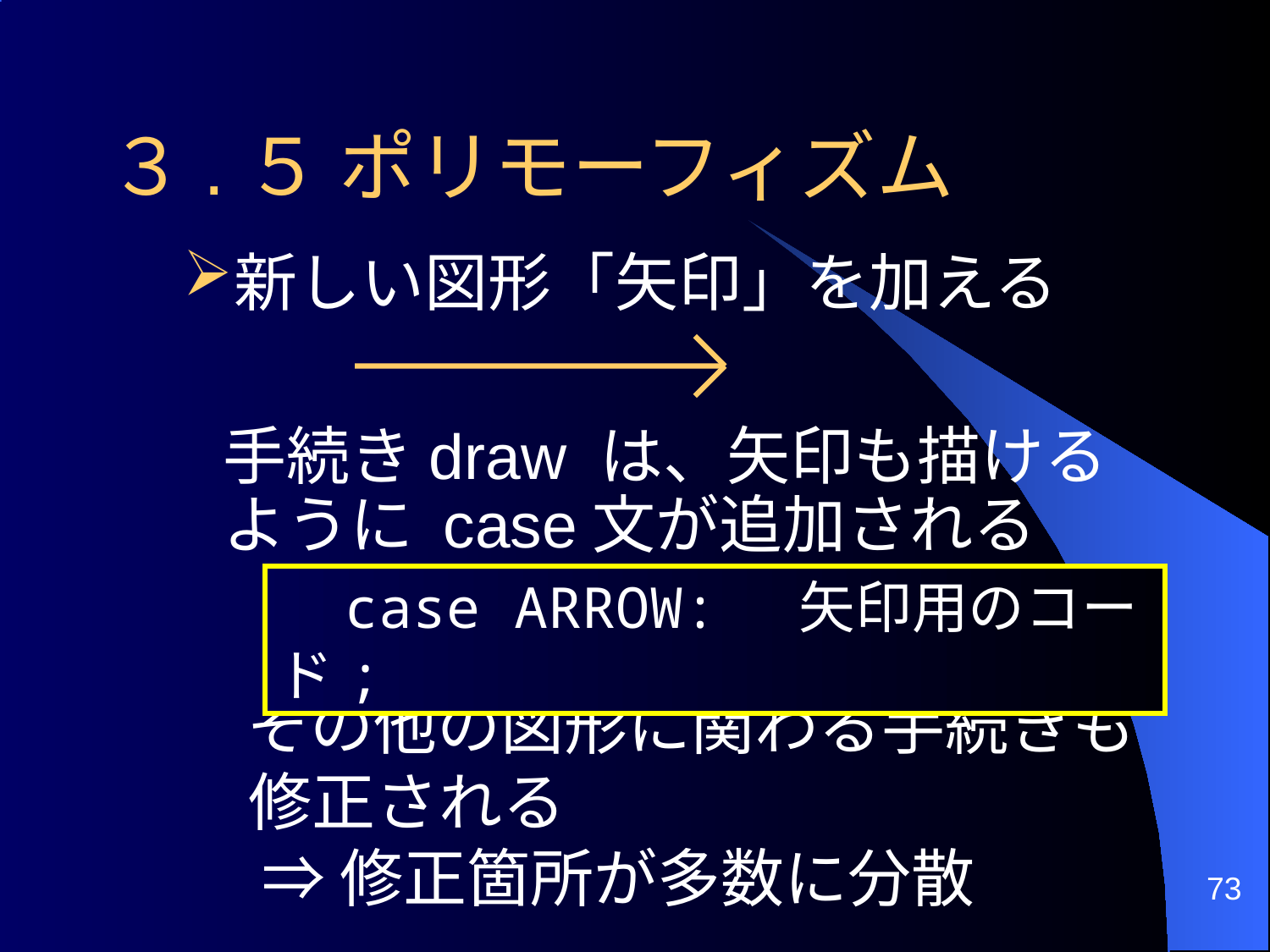

# ３.５ ポリモーフィズム
新しい図形「矢印」を加える

	手続きdraw は、矢印も描けるように case文が追加される

その他の図形に関わる手続きも修正される
 ⇒ 修正箇所が多数に分散

  case ARROW:  矢印用のコード;
73